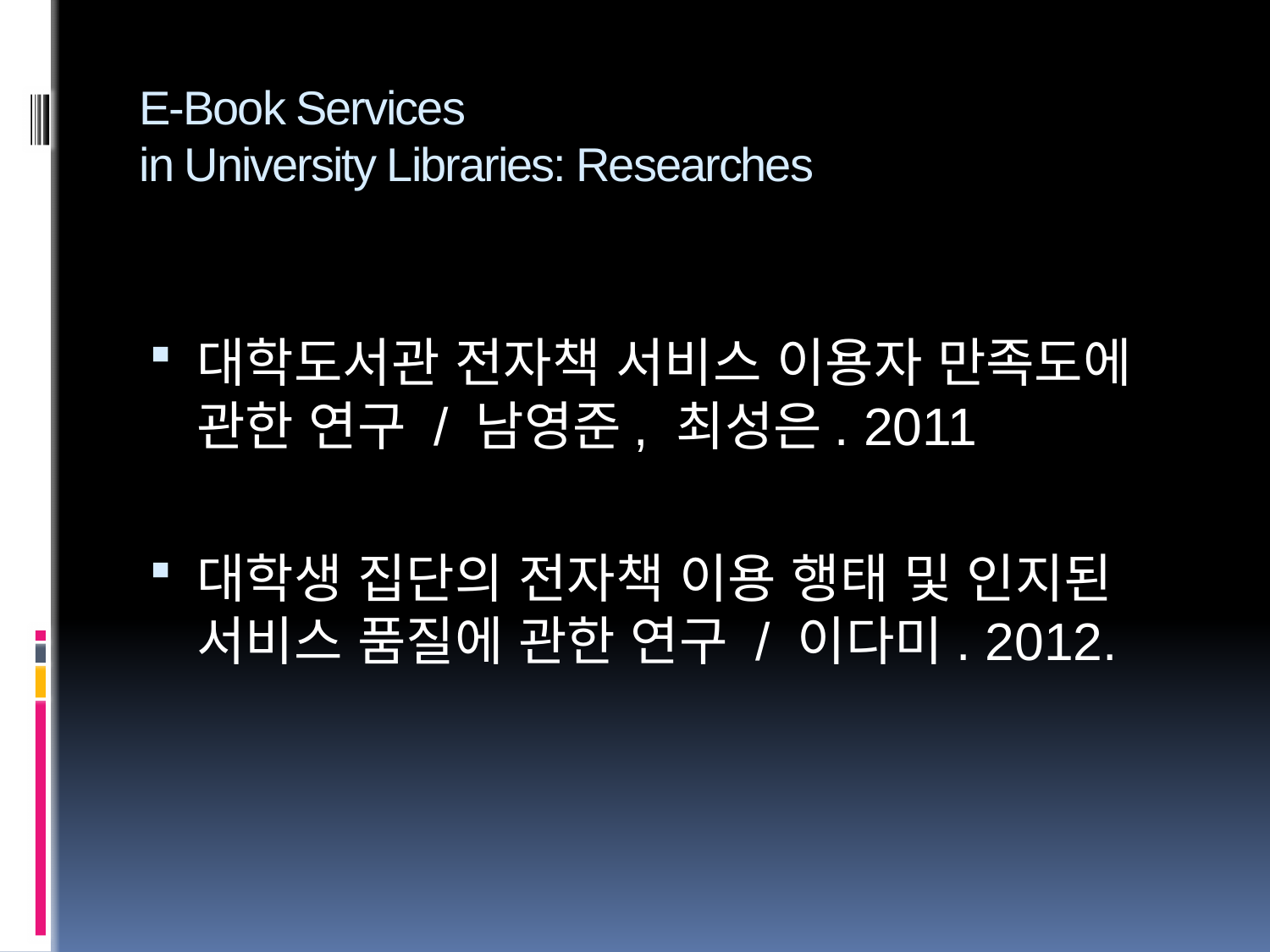

# E-Book Services in University Libraries: Researches

대학도서관 전자책 서비스 이용자 만족도에 관한 연구 / 남영준, 최성은. 2011

대학생 집단의 전자책 이용 행태 및 인지된 서비스 품질에 관한 연구 / 이다미. 2012.